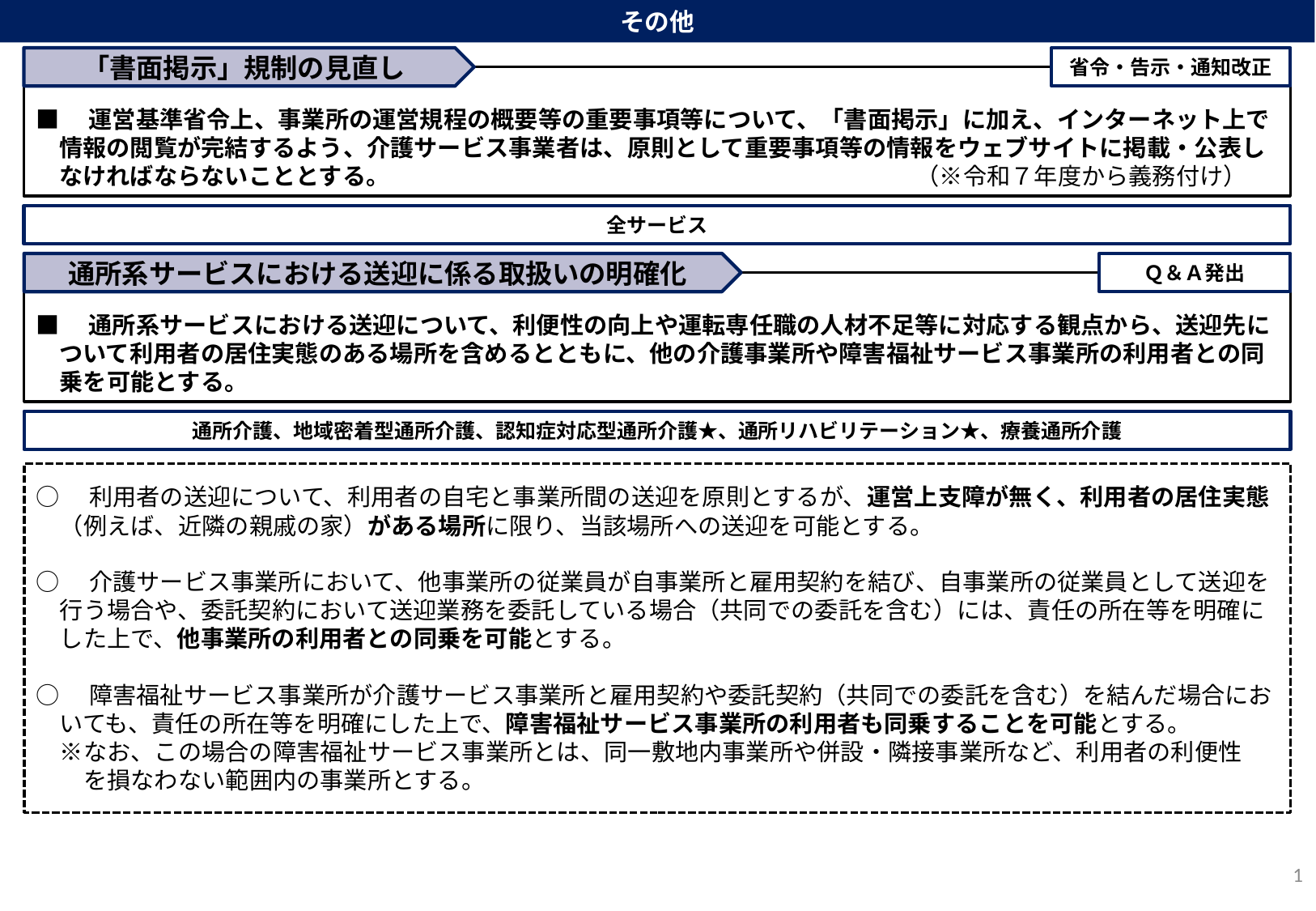

その他
「書面掲示」規制の見直し
省令・告示・通知改正
■　運営基準省令上、事業所の運営規程の概要等の重要事項等について、「書面掲示」に加え、インターネット上で情報の閲覧が完結するよう、介護サービス事業者は、原則として重要事項等の情報をウェブサイトに掲載・公表しなければならないこととする。　　　　　　　　　　　　　　　　　　　　　　 （※令和７年度から義務付け）
全サービス
通所系サービスにおける送迎に係る取扱いの明確化
Ｑ＆Ａ発出
■　通所系サービスにおける送迎について、利便性の向上や運転専任職の人材不足等に対応する観点から、送迎先に
　ついて利用者の居住実態のある場所を含めるとともに、他の介護事業所や障害福祉サービス事業所の利用者との同
　乗を可能とする。
通所介護、地域密着型通所介護、認知症対応型通所介護★、通所リハビリテーション★、療養通所介護
○　利用者の送迎について、利用者の自宅と事業所間の送迎を原則とするが、運営上支障が無く、利用者の居住実態
　（例えば、近隣の親戚の家）がある場所に限り、当該場所への送迎を可能とする。

○　介護サービス事業所において、他事業所の従業員が自事業所と雇用契約を結び、自事業所の従業員として送迎を
　行う場合や、委託契約において送迎業務を委託している場合（共同での委託を含む）には、責任の所在等を明確に
　した上で、他事業所の利用者との同乗を可能とする。

○　障害福祉サービス事業所が介護サービス事業所と雇用契約や委託契約（共同での委託を含む）を結んだ場合にお
　いても、責任の所在等を明確にした上で、障害福祉サービス事業所の利用者も同乗することを可能とする。
　※なお、この場合の障害福祉サービス事業所とは、同一敷地内事業所や併設・隣接事業所など、利用者の利便性
　　を損なわない範囲内の事業所とする。
1